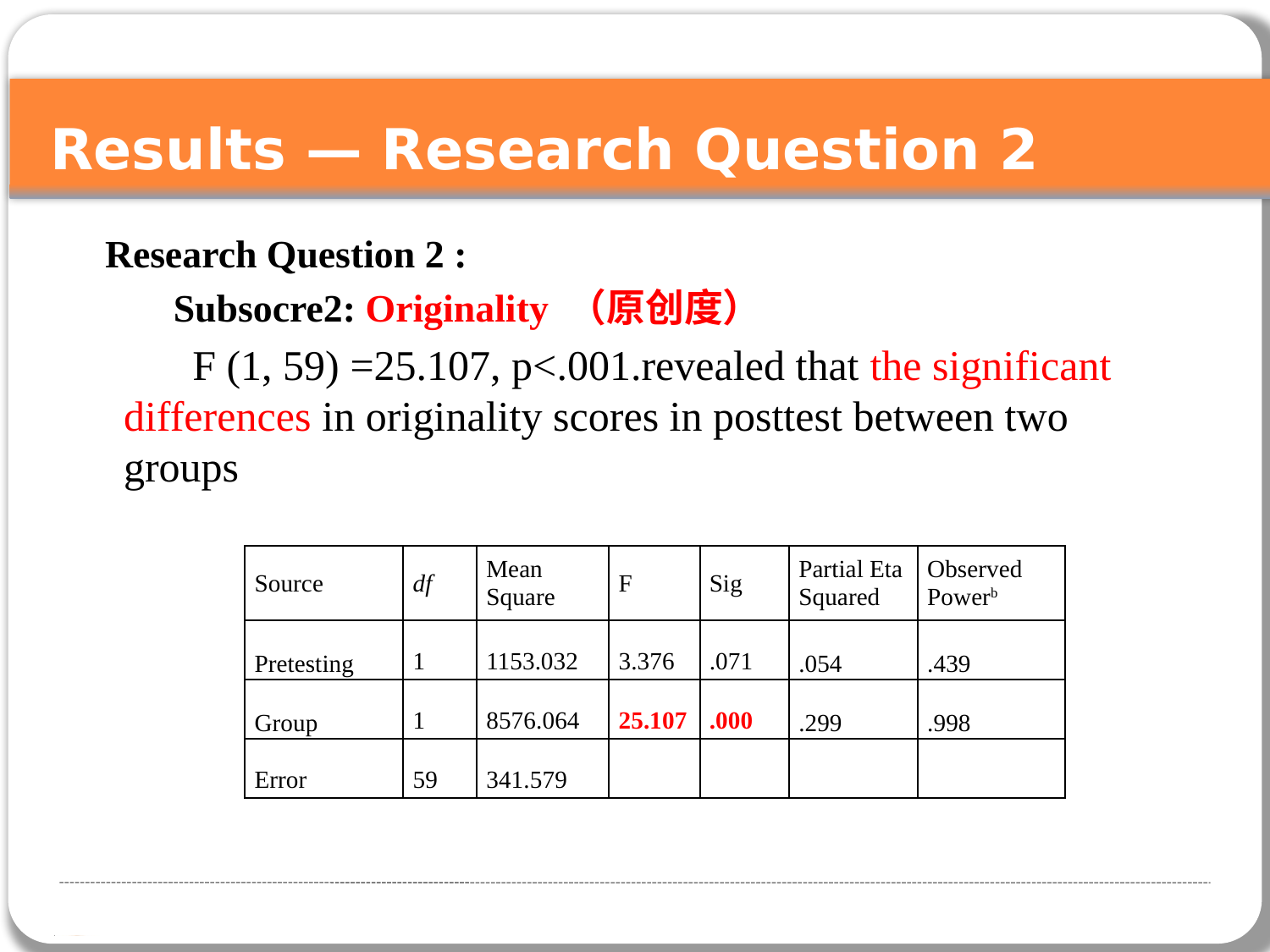

Results — Research Question 2

   Research Question 2 :
          Subsocre2: Originality （原创度）
           F (1, 59) =25.107, p<.001.revealed that the significant differences in originality scores in posttest between two groups

| Source | df | Mean Square | F | Sig | Partial Eta Squared | Observed Powerb |
| --- | --- | --- | --- | --- | --- | --- |
| Pretesting | 1 | 1153.032 | 3.376 | .071 | .054 | .439 |
| Group | 1 | 8576.064 | 25.107 | .000 | .299 | .998 |
| Error | 59 | 341.579 |  |  |  |  |